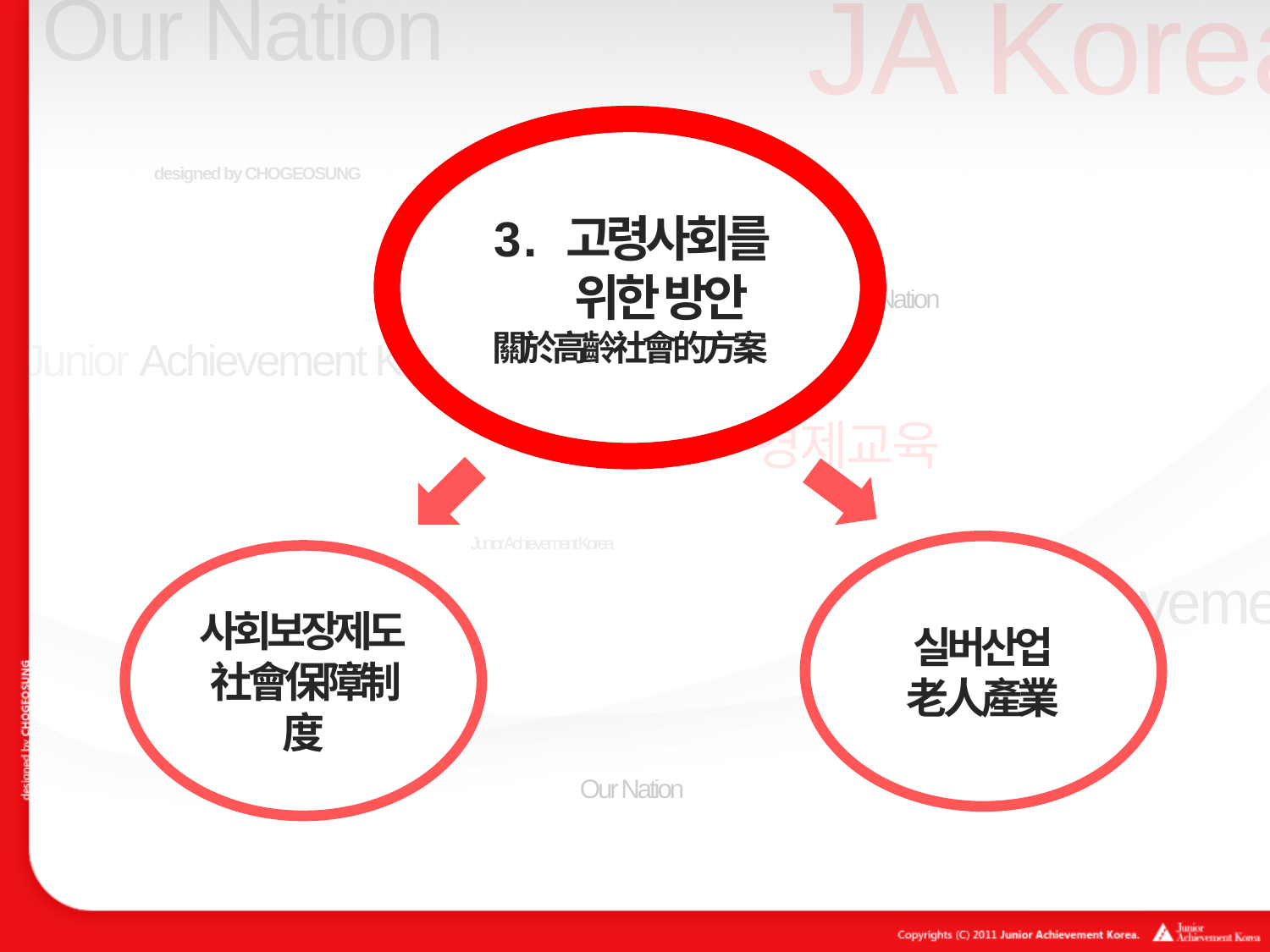

고령사회를 위한 방안
關於高齡社會的方案

실버산업
老人產業
사회보장제도
社會保障制度